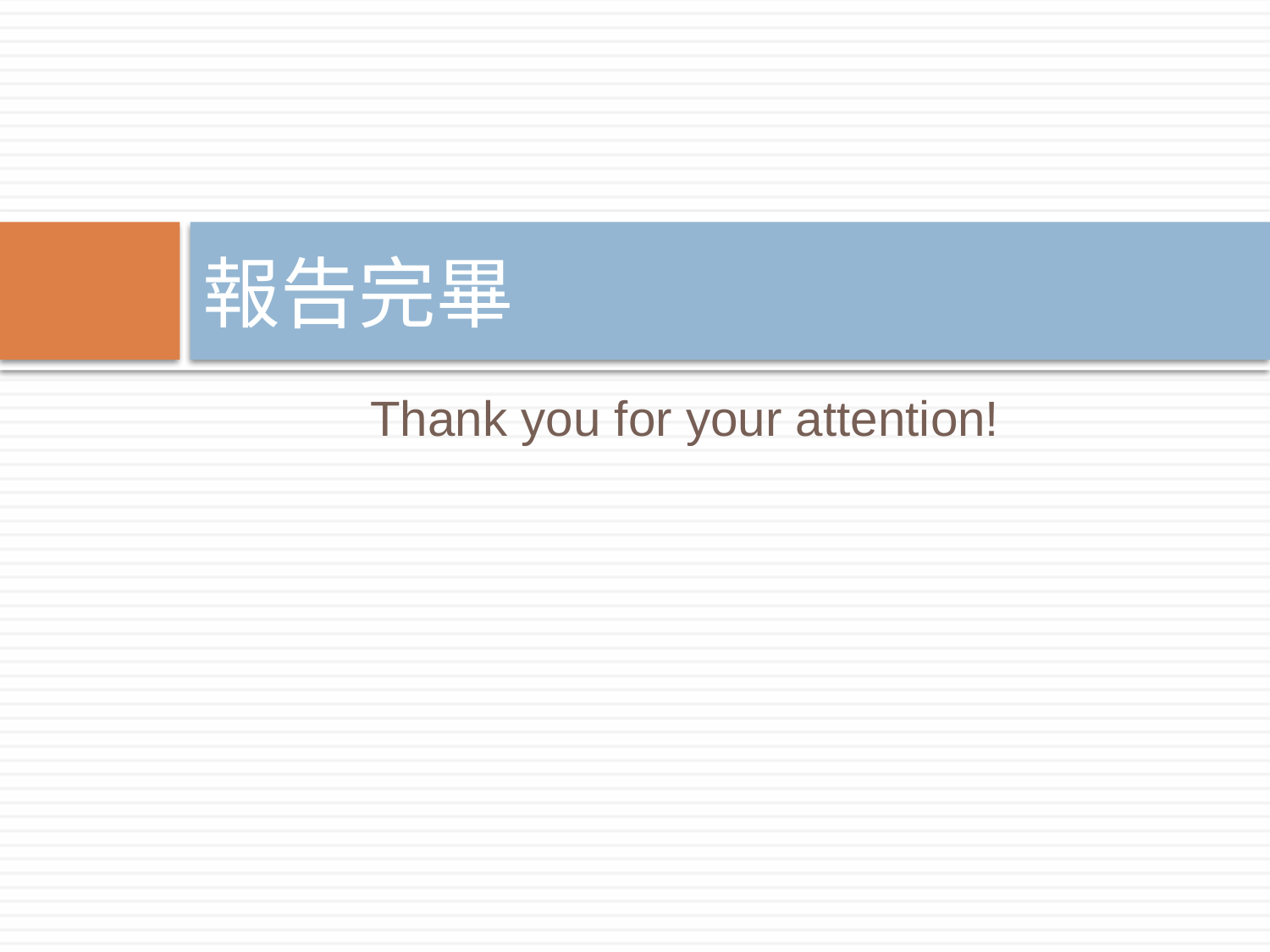

# 報告完畢
Thank you for your attention!